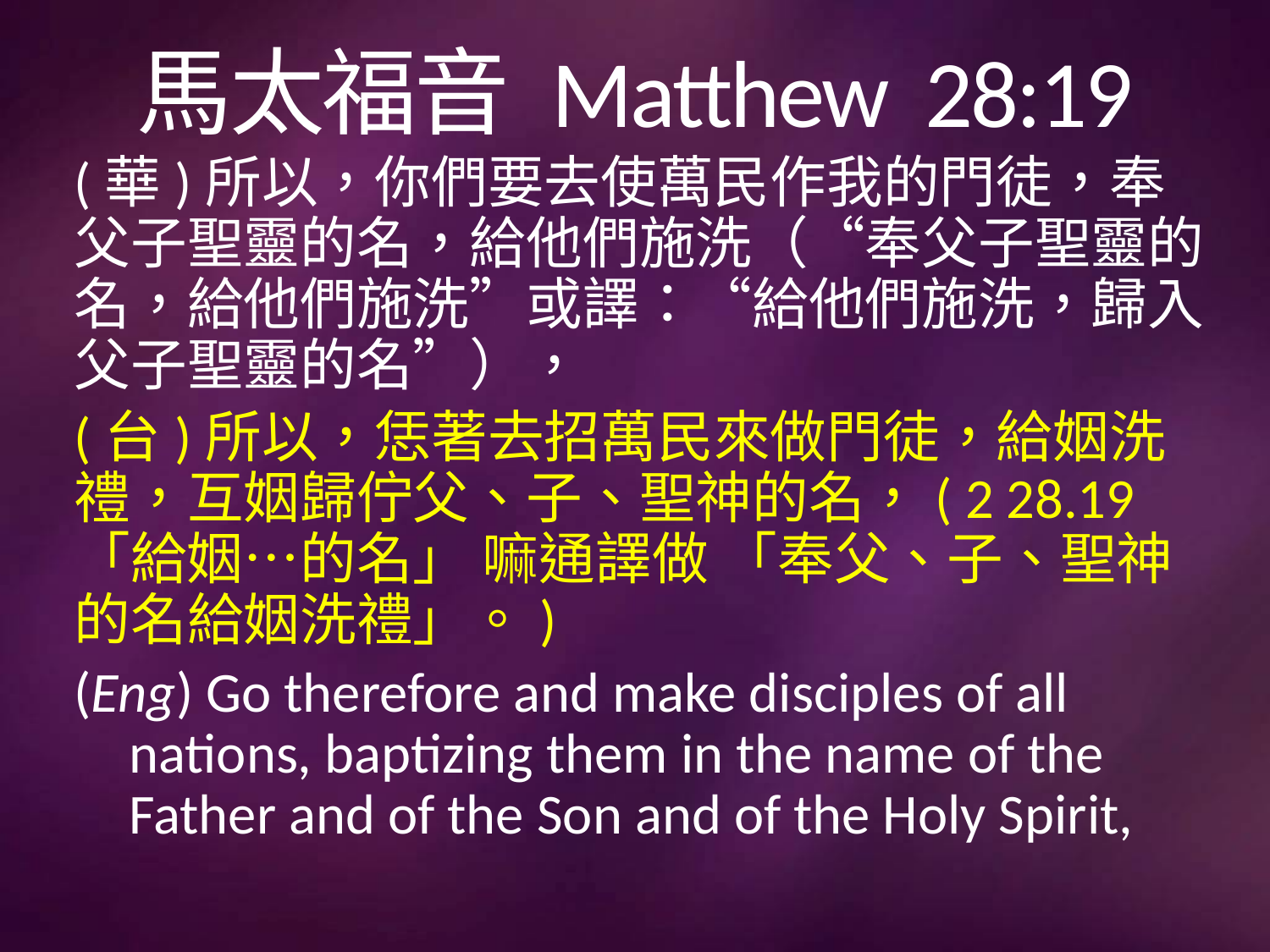

# 馬太福音 Matthew  28:19
(華)所以，你們要去使萬民作我的門徒，奉父子聖靈的名，給他們施洗（“奉父子聖靈的名，給他們施洗”或譯：“給他們施洗，歸入父子聖靈的名”），
(台)所以，恁著去招萬民來做門徒，給姻洗禮，互姻歸佇父、子、聖神的名，( 2 28.19 「給姻…的名」 嘛通譯做 「奉父、子、聖神的名給姻洗禮」。)
(Eng) Go therefore and make disciples of all nations, baptizing them in the name of the Father and of the Son and of the Holy Spirit,